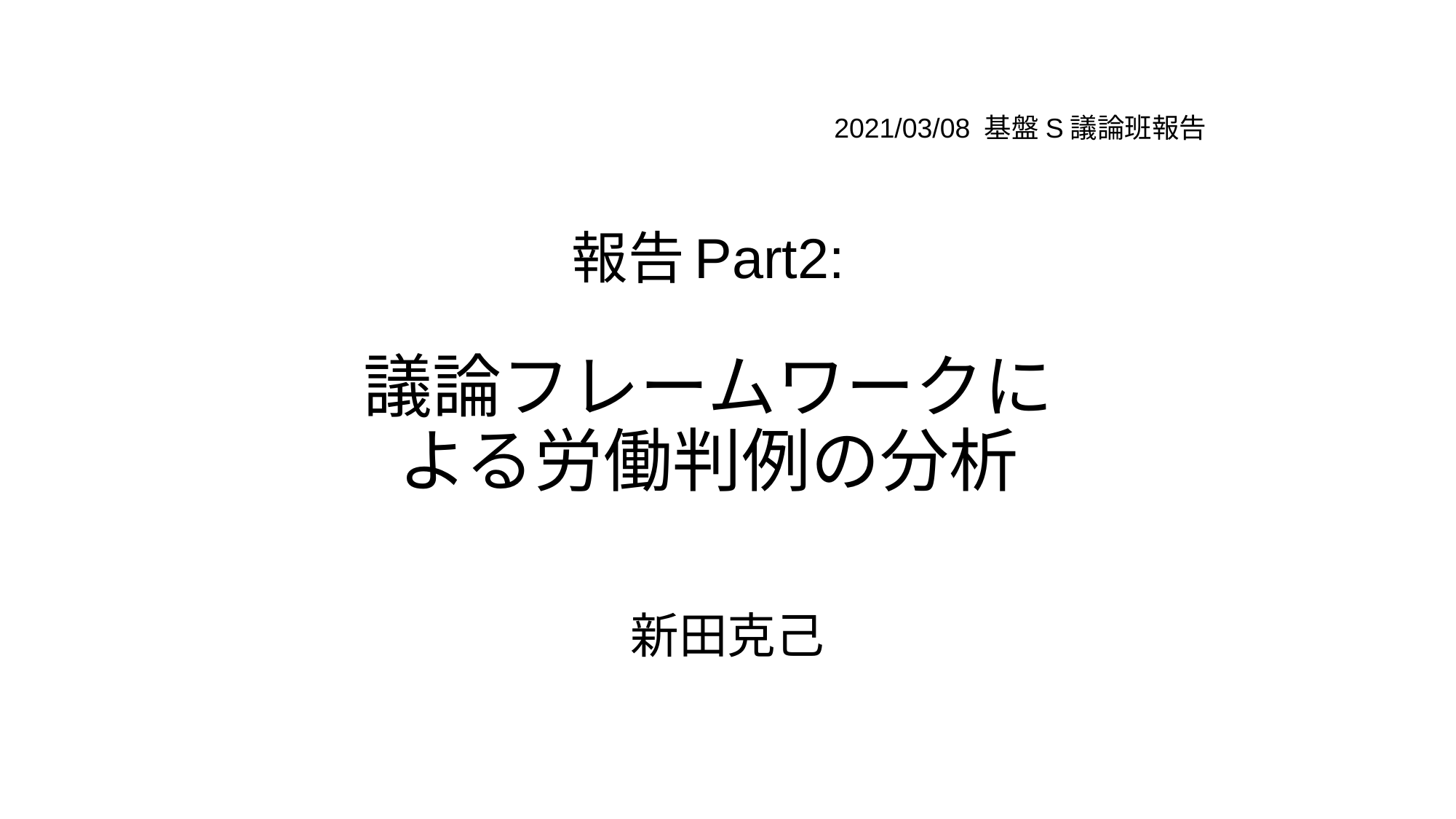

2021/03/08 基盤S議論班報告
# 報告Part2: 議論フレームワークに よる労働判例の分析

新田克己